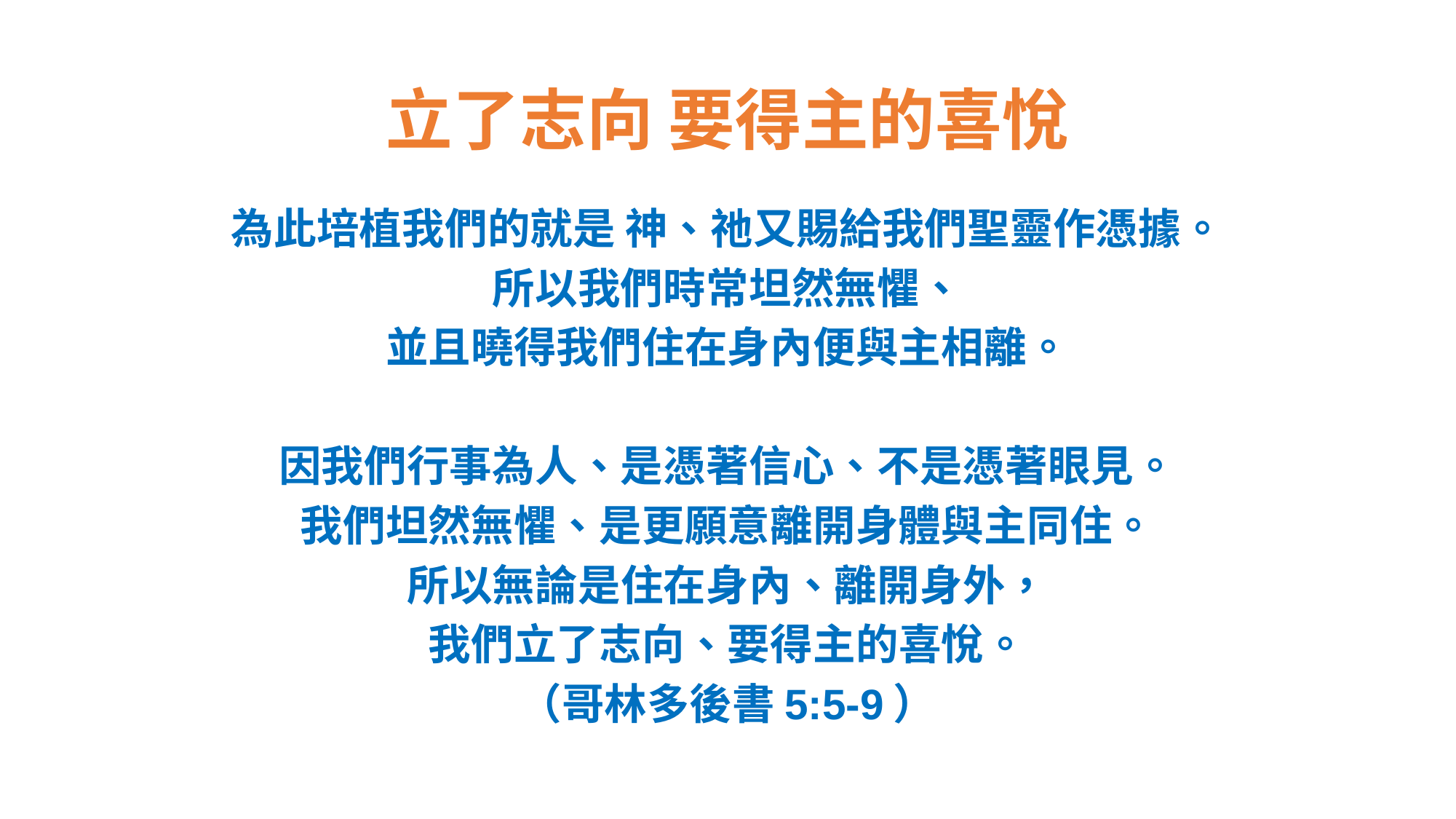

# 立了志向 要得主的喜悅
為此培植我們的就是 神、祂又賜給我們聖靈作憑據。
所以我們時常坦然無懼、
並且曉得我們住在身內便與主相離。

因我們行事為人、是憑著信心、不是憑著眼見。
我們坦然無懼、是更願意離開身體與主同住。
所以無論是住在身內、離開身外，
我們立了志向、要得主的喜悅。
（哥林多後書5:5-9）